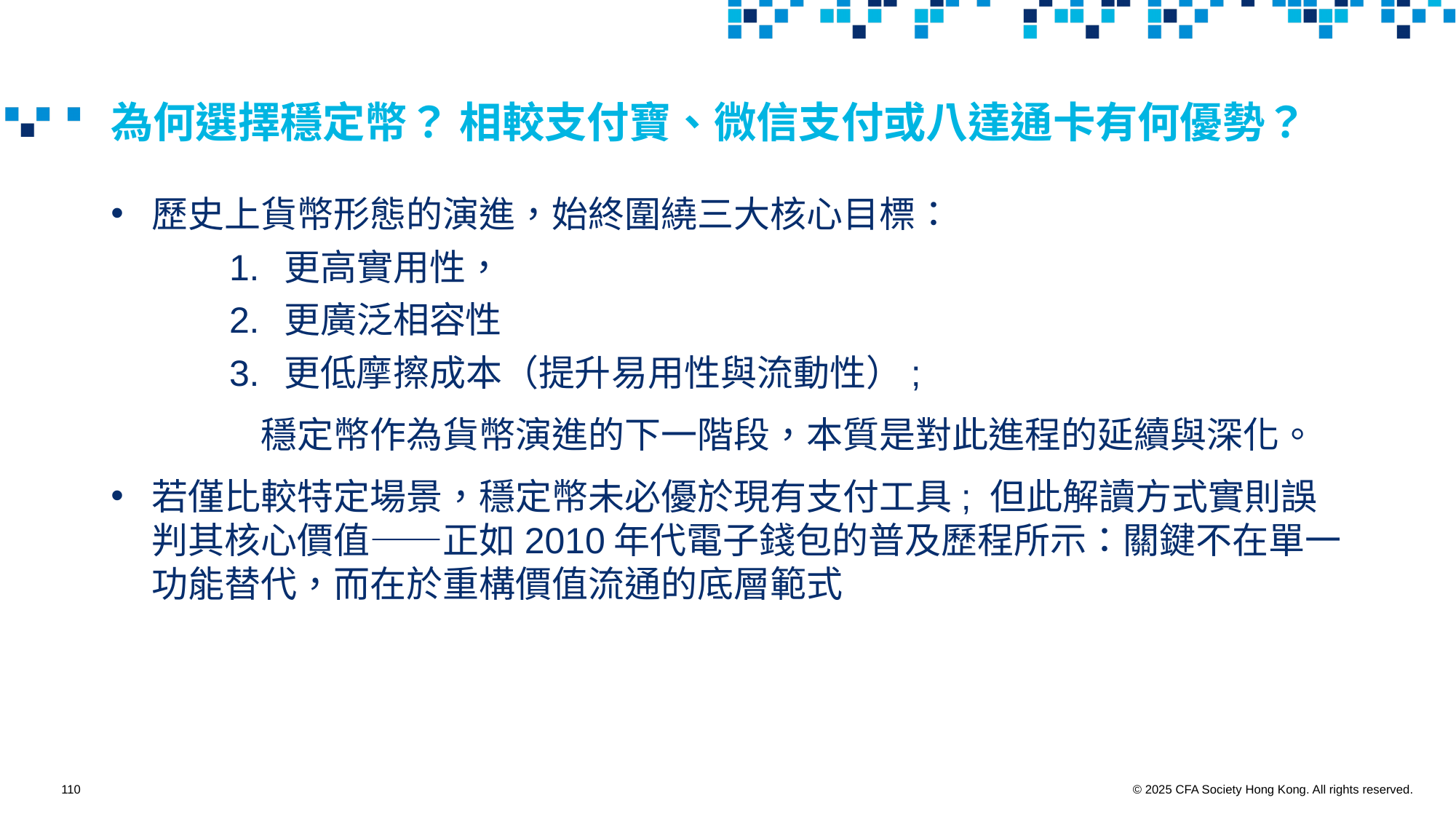

# 為何選擇穩定幣？ 相較支付寶、微信支付或八達通卡有何優勢？
歷史上貨幣形態的演進，始終圍繞三大核心目標：
更高實用性，
更廣泛相容性
更低摩擦成本（提升易用性與流動性）;
	穩定幣作為貨幣演進的下一階段，本質是對此進程的延續與深化。
若僅比較特定場景，穩定幣未必優於現有支付工具; 但此解讀方式實則誤判其核心價值——正如2010年代電子錢包的普及歷程所示：關鍵不在單一功能替代，而在於重構價值流通的底層範式
110
© 2025 CFA Society Hong Kong. All rights reserved.